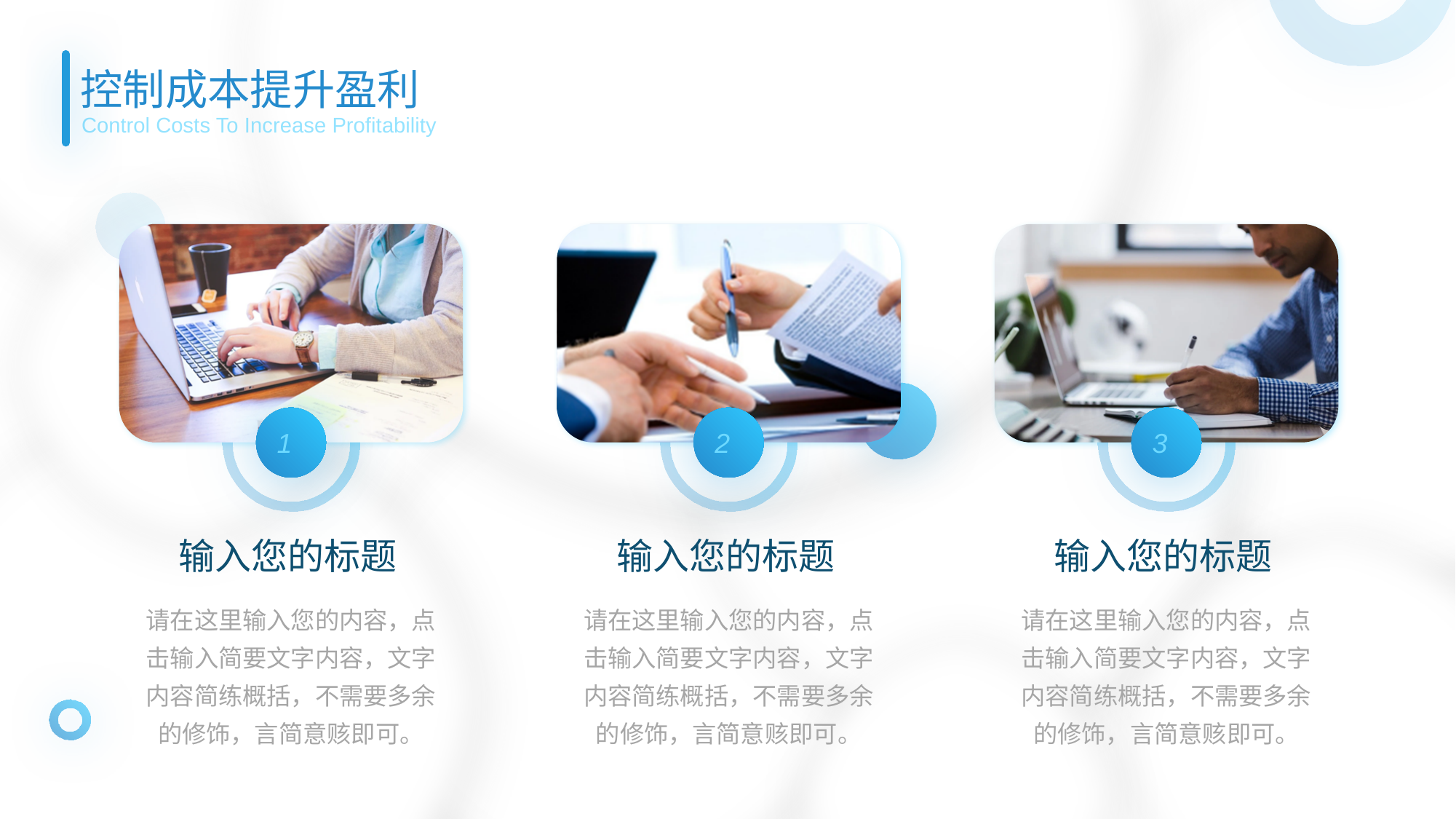

控制成本提升盈利
Control Costs To Increase Profitability

1
2
3
输入您的标题
输入您的标题
输入您的标题
请在这里输入您的内容，点击输入简要文字内容，文字内容简练概括，不需要多余的修饰，言简意赅即可。
请在这里输入您的内容，点击输入简要文字内容，文字内容简练概括，不需要多余的修饰，言简意赅即可。
请在这里输入您的内容，点击输入简要文字内容，文字内容简练概括，不需要多余的修饰，言简意赅即可。